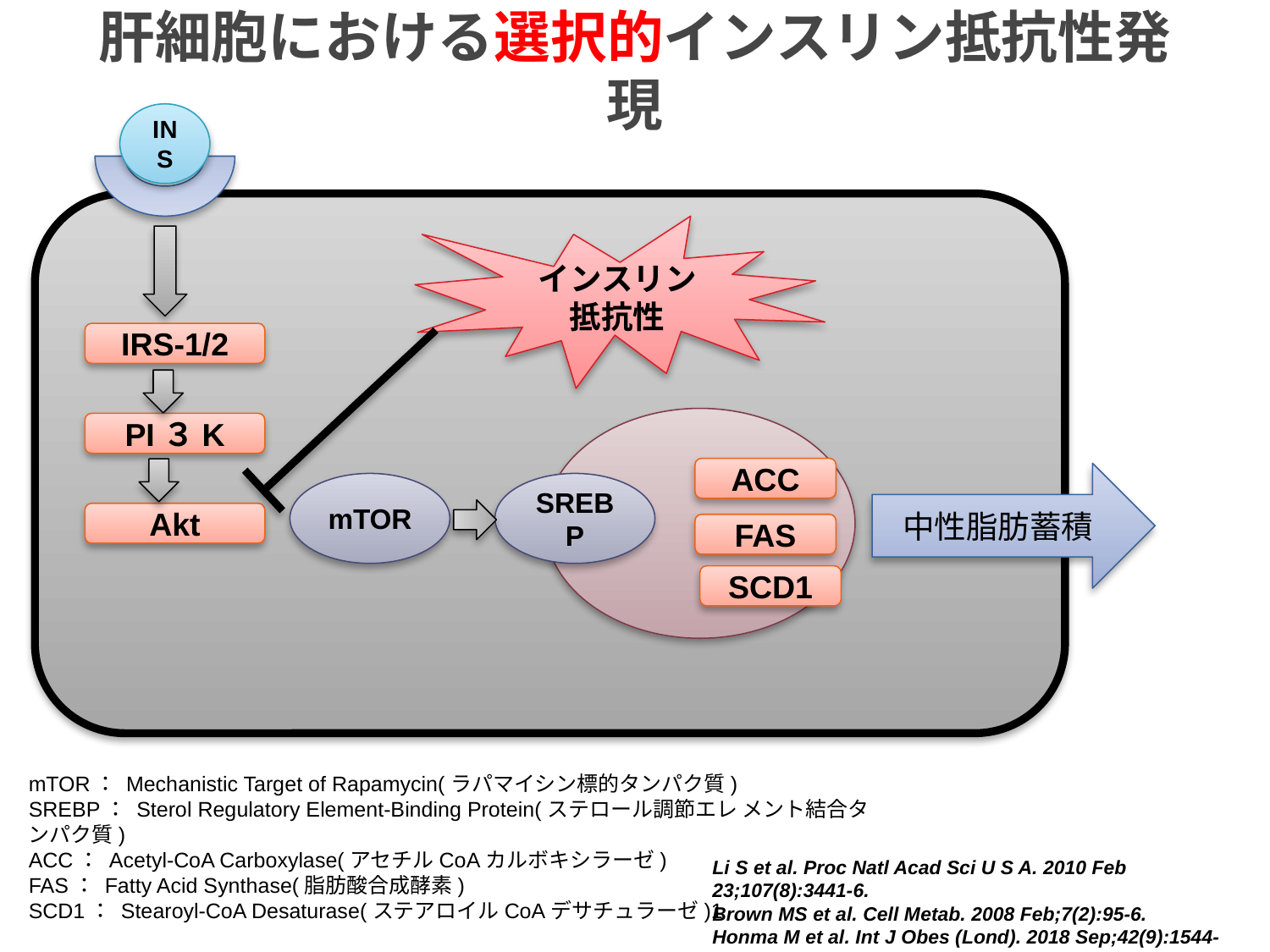

# 肝細胞における選択的インスリン抵抗性発現

INS

インスリン
抵抗性

IRS-1/2

PI３K
ACC

中性脂肪蓄積
mTOR
SREBP

Akt
FAS
SCD1
mTOR： Mechanistic Target of Rapamycin(ラパマイシン標的タンパク質)
SREBP： Sterol Regulatory Element-Binding Protein(ステロール調節エレ メント結合タンパク質)
ACC： Acetyl-CoA Carboxylase(アセチルCoAカルボキシラーゼ)
FAS： Fatty Acid Synthase(脂肪酸合成酵素)
SCD1： Stearoyl-CoA Desaturase(ステアロイルCoAデサチュラーゼ)1
Li S et al. Proc Natl Acad Sci U S A. 2010 Feb 23;107(8):3441-6.
Brown MS et al. Cell Metab. 2008 Feb;7(2):95-6.
Honma M et al. Int J Obes (Lond). 2018 Sep;42(9):1544-1555.